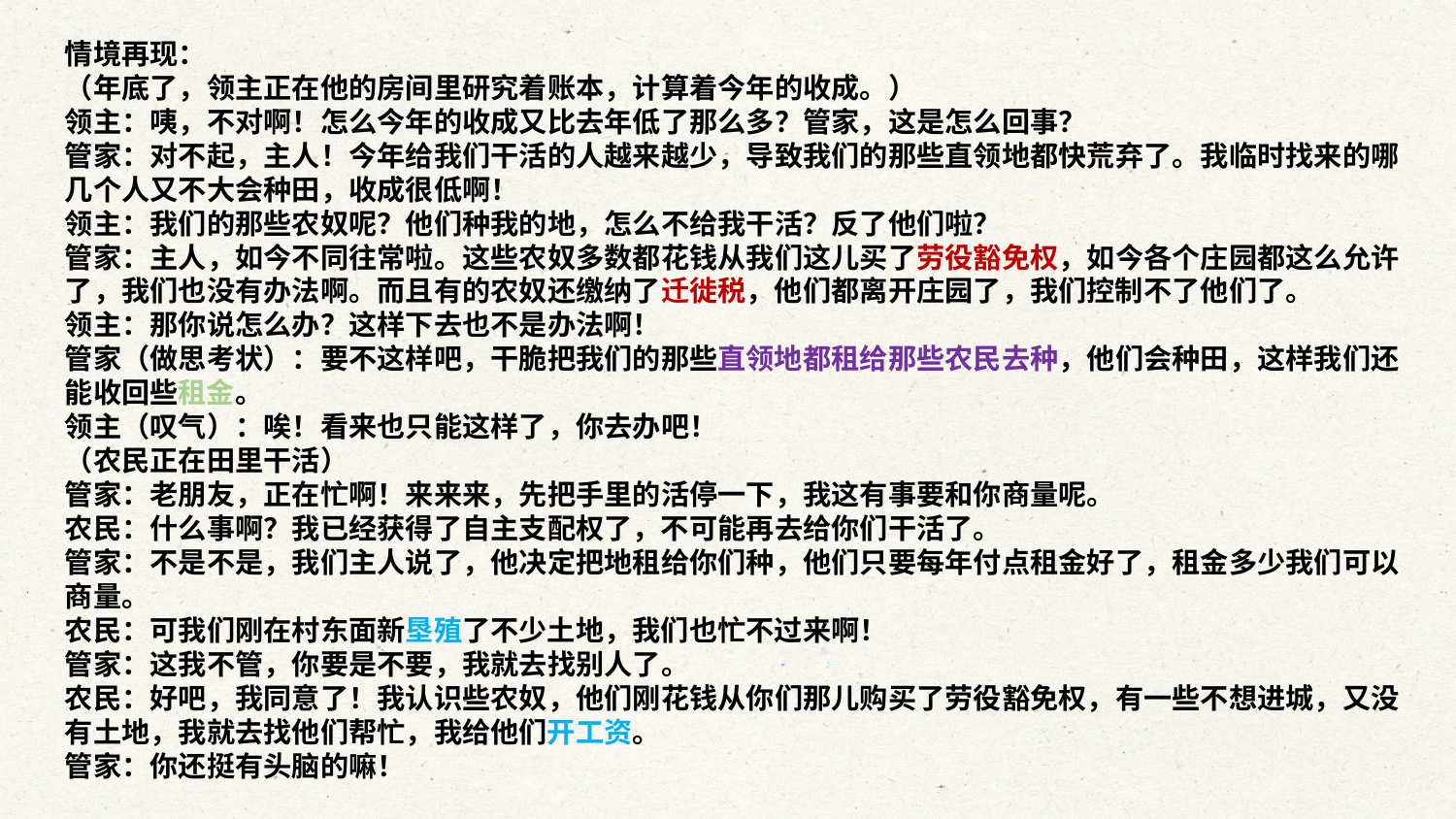

情境再现：
（年底了，领主正在他的房间里研究着账本，计算着今年的收成。）
领主：咦，不对啊！怎么今年的收成又比去年低了那么多？管家，这是怎么回事？
管家：对不起，主人！今年给我们干活的人越来越少，导致我们的那些直领地都快荒弃了。我临时找来的哪几个人又不大会种田，收成很低啊！
领主：我们的那些农奴呢？他们种我的地，怎么不给我干活？反了他们啦？
管家：主人，如今不同往常啦。这些农奴多数都花钱从我们这儿买了劳役豁免权，如今各个庄园都这么允许了，我们也没有办法啊。而且有的农奴还缴纳了迁徙税，他们都离开庄园了，我们控制不了他们了。
领主：那你说怎么办？这样下去也不是办法啊！
管家（做思考状）：要不这样吧，干脆把我们的那些直领地都租给那些农民去种，他们会种田，这样我们还能收回些租金。
领主（叹气）：唉！看来也只能这样了，你去办吧！
（农民正在田里干活）
管家：老朋友，正在忙啊！来来来，先把手里的活停一下，我这有事要和你商量呢。
农民：什么事啊？我已经获得了自主支配权了，不可能再去给你们干活了。
管家：不是不是，我们主人说了，他决定把地租给你们种，他们只要每年付点租金好了，租金多少我们可以商量。
农民：可我们刚在村东面新垦殖了不少土地，我们也忙不过来啊！
管家：这我不管，你要是不要，我就去找别人了。
农民：好吧，我同意了！我认识些农奴，他们刚花钱从你们那儿购买了劳役豁免权，有一些不想进城，又没有土地，我就去找他们帮忙，我给他们开工资。
管家：你还挺有头脑的嘛！